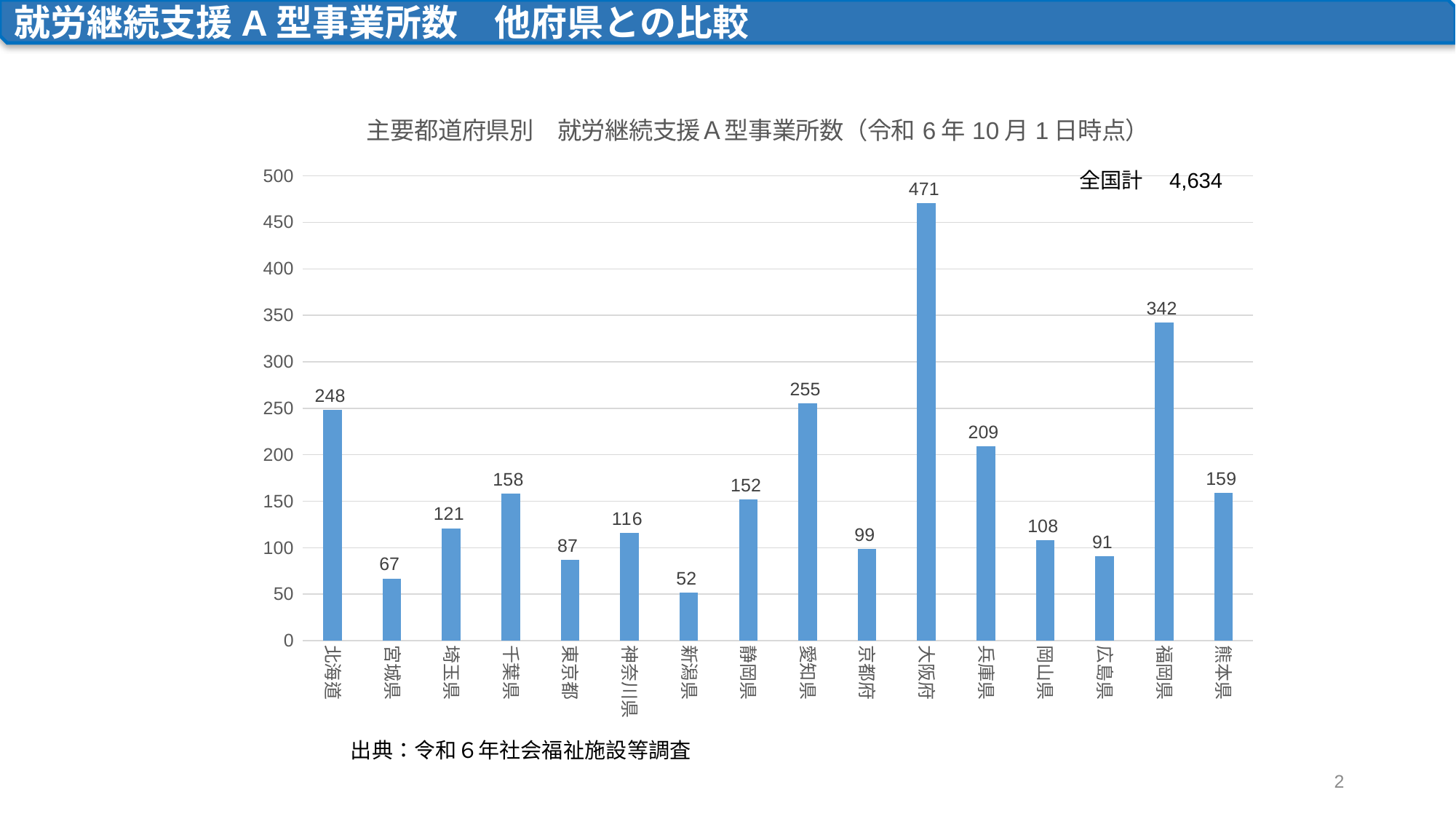

就労継続支援A型事業所数　他府県との比較

### Chart: 主要都道府県別　就労継続支援Ａ型事業所数（令和6年10月1日時点）

| Category | 事業所数 |
|---|---|
| 北海道 | 248.0 |
| 宮城県 | 67.0 |
| 埼玉県 | 121.0 |
| 千葉県 | 158.0 |
| 東京都 | 87.0 |
| 神奈川県 | 116.0 |
| 新潟県 | 52.0 |
| 静岡県 | 152.0 |
| 愛知県 | 255.0 |
| 京都府 | 99.0 |
| 大阪府 | 471.0 |
| 兵庫県 | 209.0 |
| 岡山県 | 108.0 |
| 広島県 | 91.0 |
| 福岡県 | 342.0 |
| 熊本県 | 159.0 |
全国計　4,634
出典：令和６年社会福祉施設等調査
2